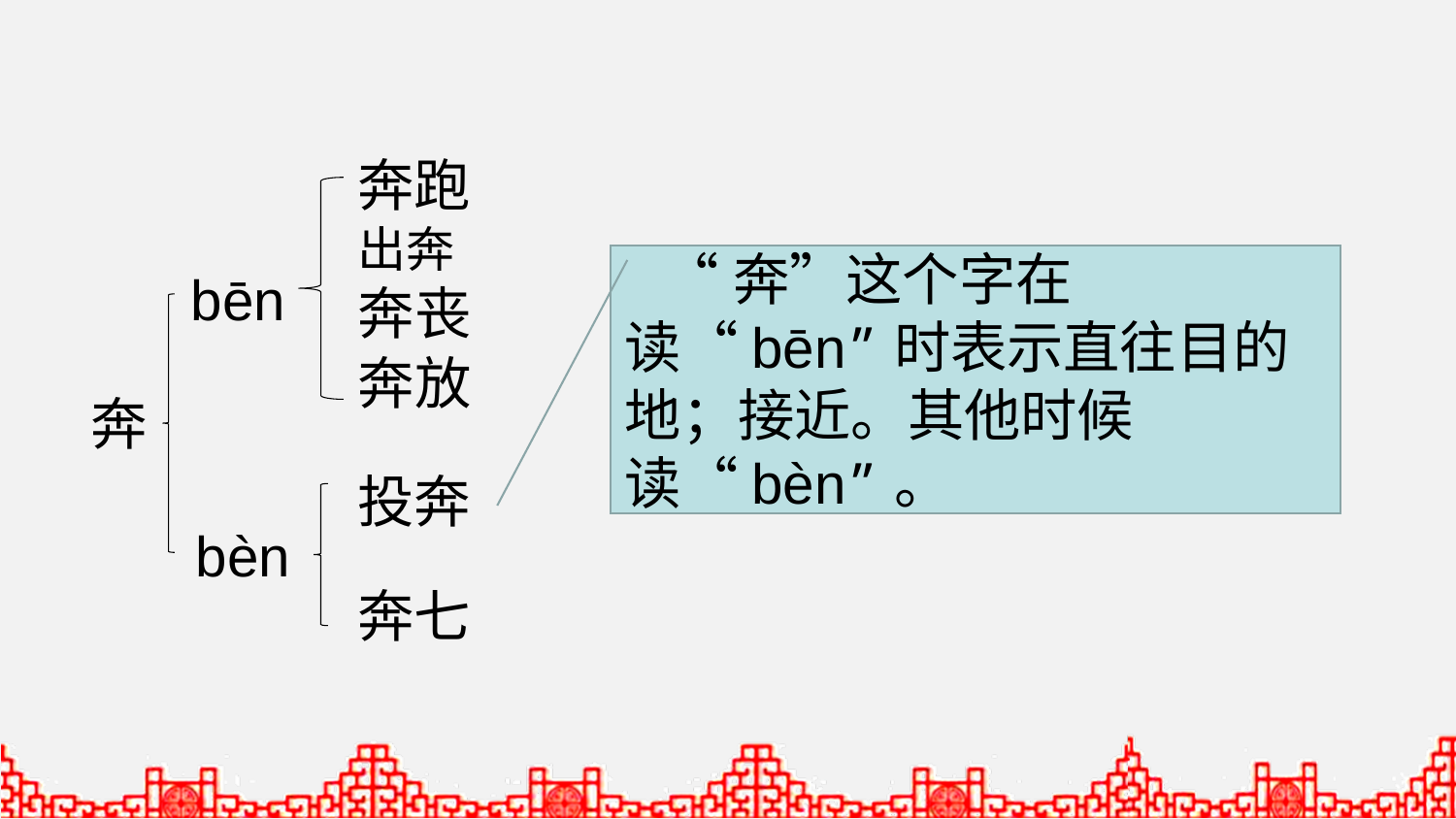

奔跑

出奔
   “奔”这个字在读“bēn”时表示直往目的地；接近。其他时候读“bèn”。
bēn
奔丧

奔放
奔
投奔

bèn
奔七